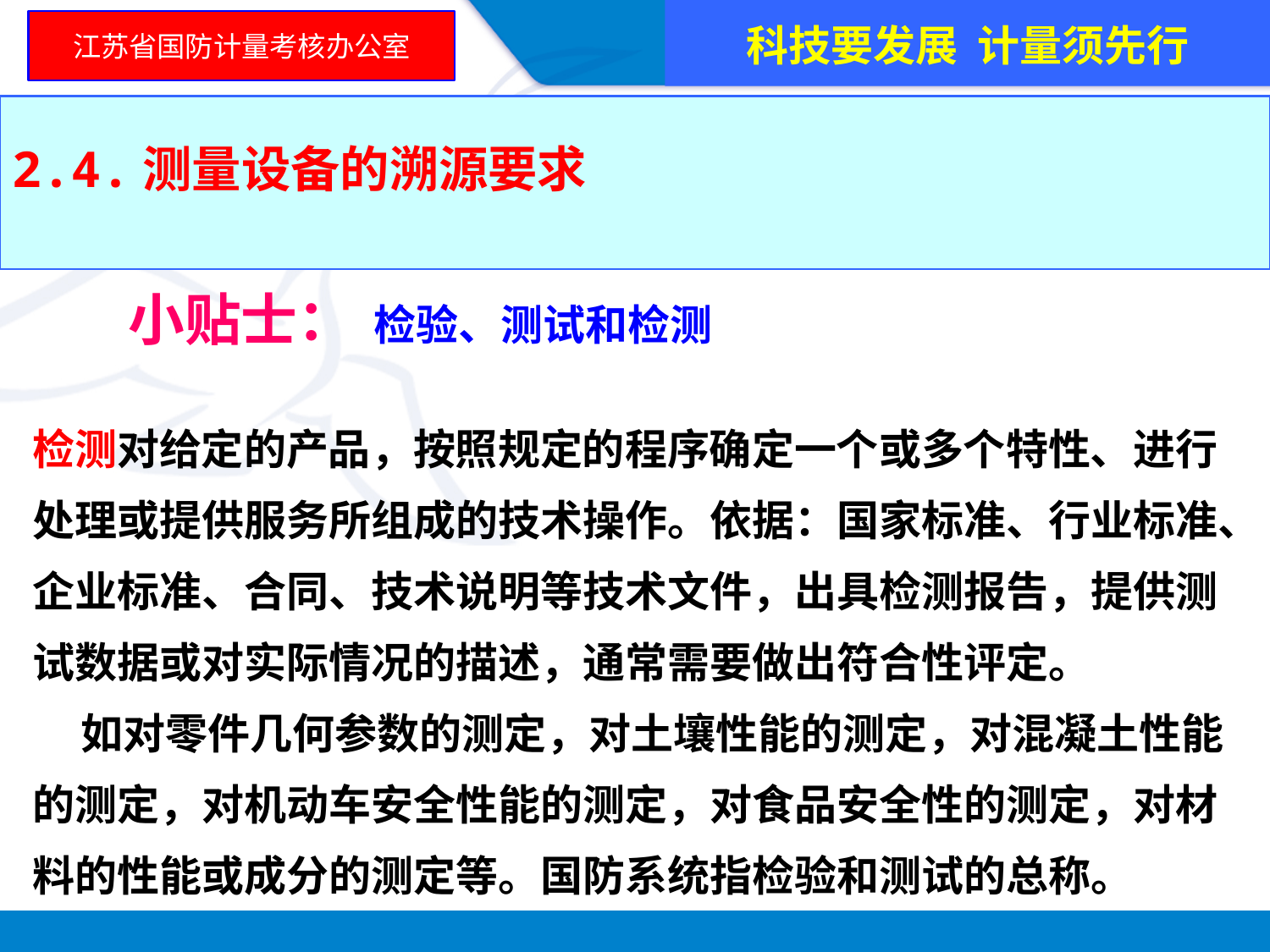

科技要发展  计量须先行
江苏省国防计量考核办公室
2.4.测量设备的溯源要求

         小贴士：  检验、测试和检测

检测对给定的产品，按照规定的程序确定一个或多个特性、进行处理或提供服务所组成的技术操作。依据：国家标准、行业标准、企业标准、合同、技术说明等技术文件，出具检测报告，提供测试数据或对实际情况的描述，通常需要做出符合性评定。
    如对零件几何参数的测定，对土壤性能的测定，对混凝土性能的测定，对机动车安全性能的测定，对食品安全性的测定，对材料的性能或成分的测定等。国防系统指检验和测试的总称。